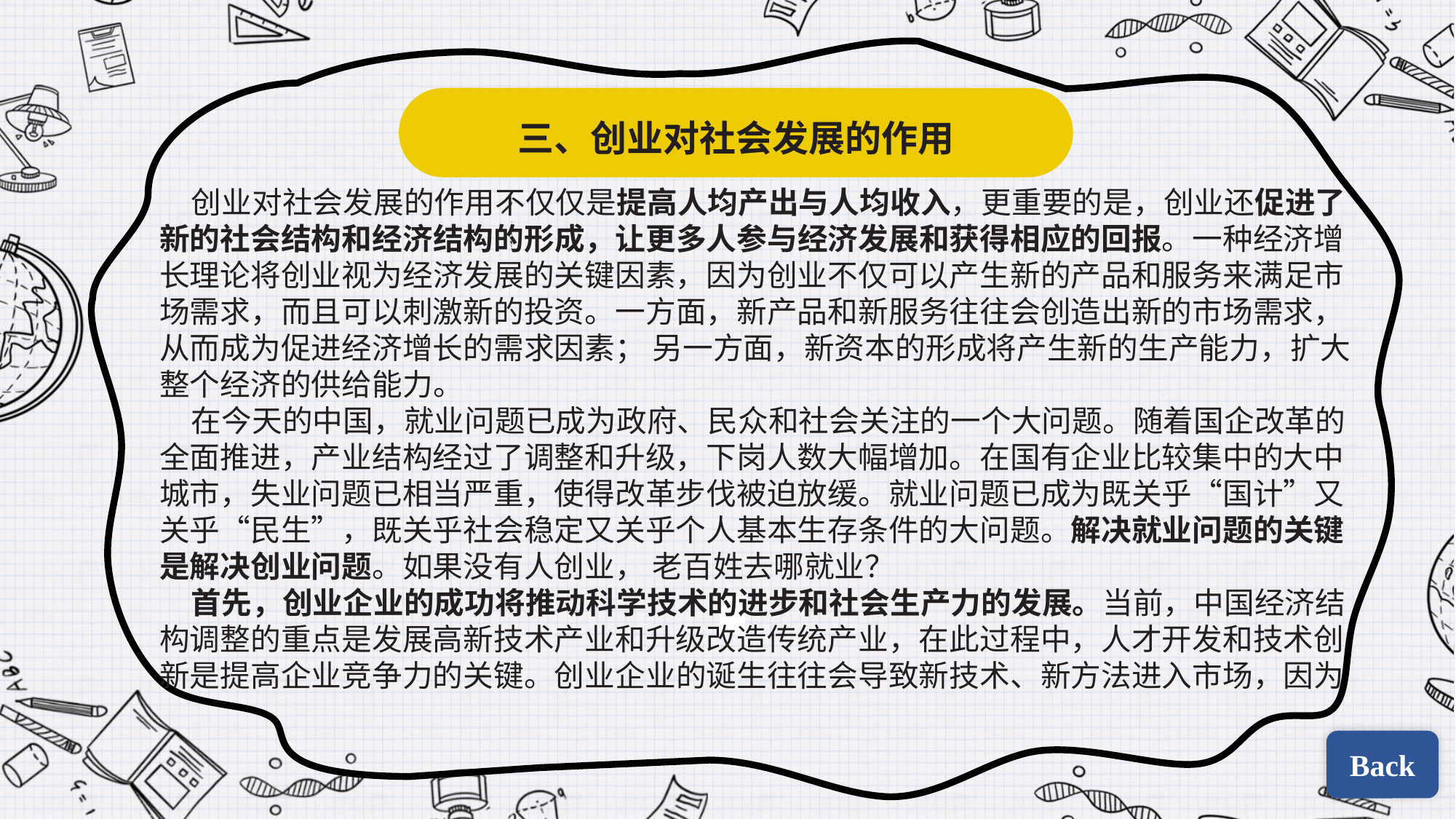

三、创业对社会发展的作用
创业对社会发展的作用不仅仅是提高人均产出与人均收入，更重要的是，创业还促进了新的社会结构和经济结构的形成，让更多人参与经济发展和获得相应的回报。一种经济增长理论将创业视为经济发展的关键因素，因为创业不仅可以产生新的产品和服务来满足市场需求，而且可以刺激新的投资。一方面，新产品和新服务往往会创造出新的市场需求，从而成为促进经济增长的需求因素； 另一方面，新资本的形成将产生新的生产能力，扩大整个经济的供给能力。
在今天的中国，就业问题已成为政府、民众和社会关注的一个大问题。随着国企改革的全面推进，产业结构经过了调整和升级，下岗人数大幅增加。在国有企业比较集中的大中城市，失业问题已相当严重，使得改革步伐被迫放缓。就业问题已成为既关乎“国计”又关乎“民生”，既关乎社会稳定又关乎个人基本生存条件的大问题。解决就业问题的关键是解决创业问题。如果没有人创业， 老百姓去哪就业？
首先，创业企业的成功将推动科学技术的进步和社会生产力的发展。当前，中国经济结构调整的重点是发展高新技术产业和升级改造传统产业，在此过程中，人才开发和技术创新是提高企业竞争力的关键。创业企业的诞生往往会导致新技术、新方法进入市场，因为
|  |  |
| --- | --- |
|  |  |

Back